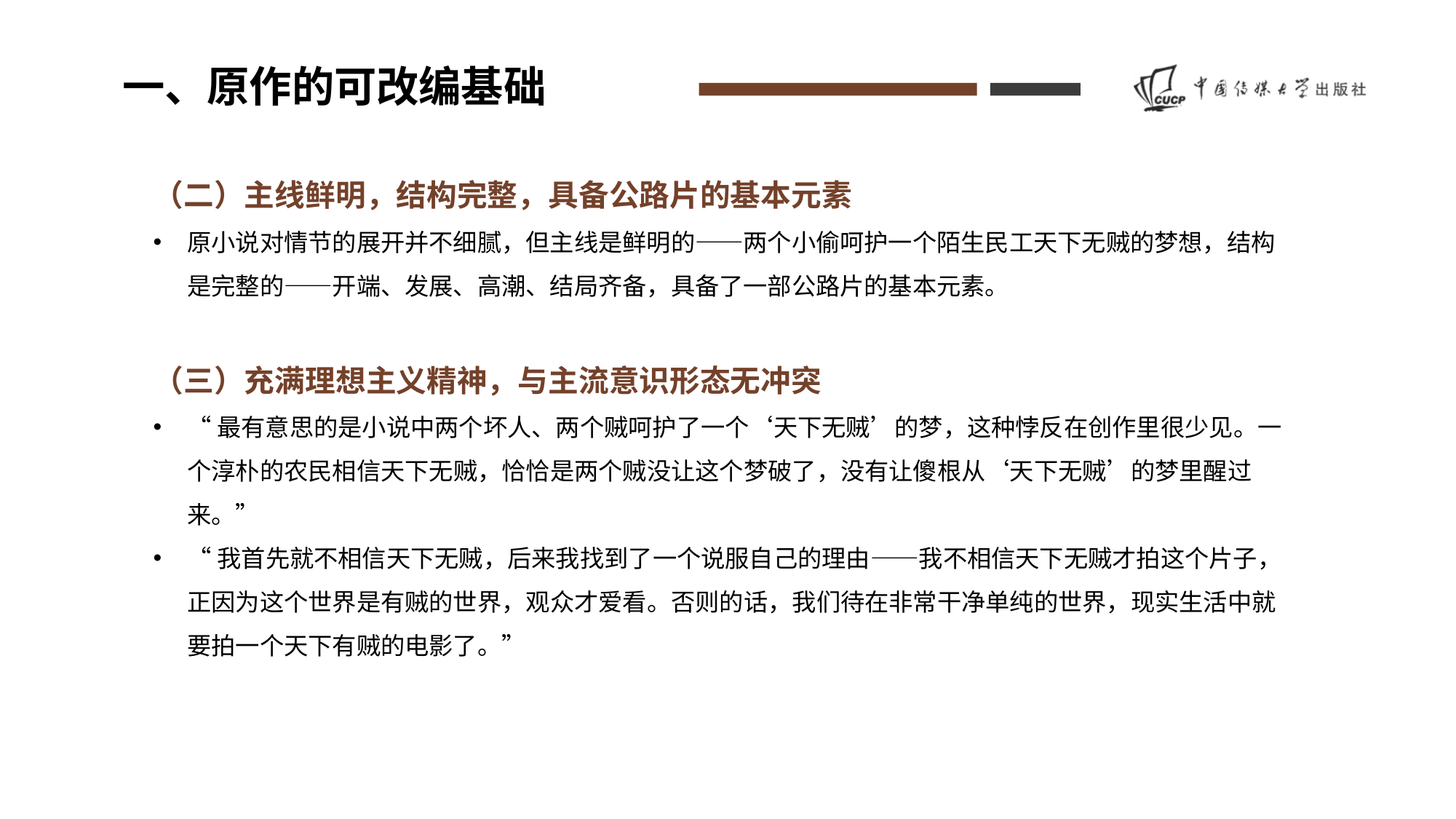

一、原作的可改编基础

（二）主线鲜明，结构完整，具备公路片的基本元素
原小说对情节的展开并不细腻，但主线是鲜明的——两个小偷呵护一个陌生民工天下无贼的梦想，结构是完整的——开端、发展、高潮、结局齐备，具备了一部公路片的基本元素。

（三）充满理想主义精神，与主流意识形态无冲突
“最有意思的是小说中两个坏人、两个贼呵护了一个‘天下无贼’的梦，这种悖反在创作里很少见。一个淳朴的农民相信天下无贼，恰恰是两个贼没让这个梦破了，没有让傻根从‘天下无贼’的梦里醒过来。”
“我首先就不相信天下无贼，后来我找到了一个说服自己的理由——我不相信天下无贼才拍这个片子，正因为这个世界是有贼的世界，观众才爱看。否则的话，我们待在非常干净单纯的世界，现实生活中就要拍一个天下有贼的电影了。”